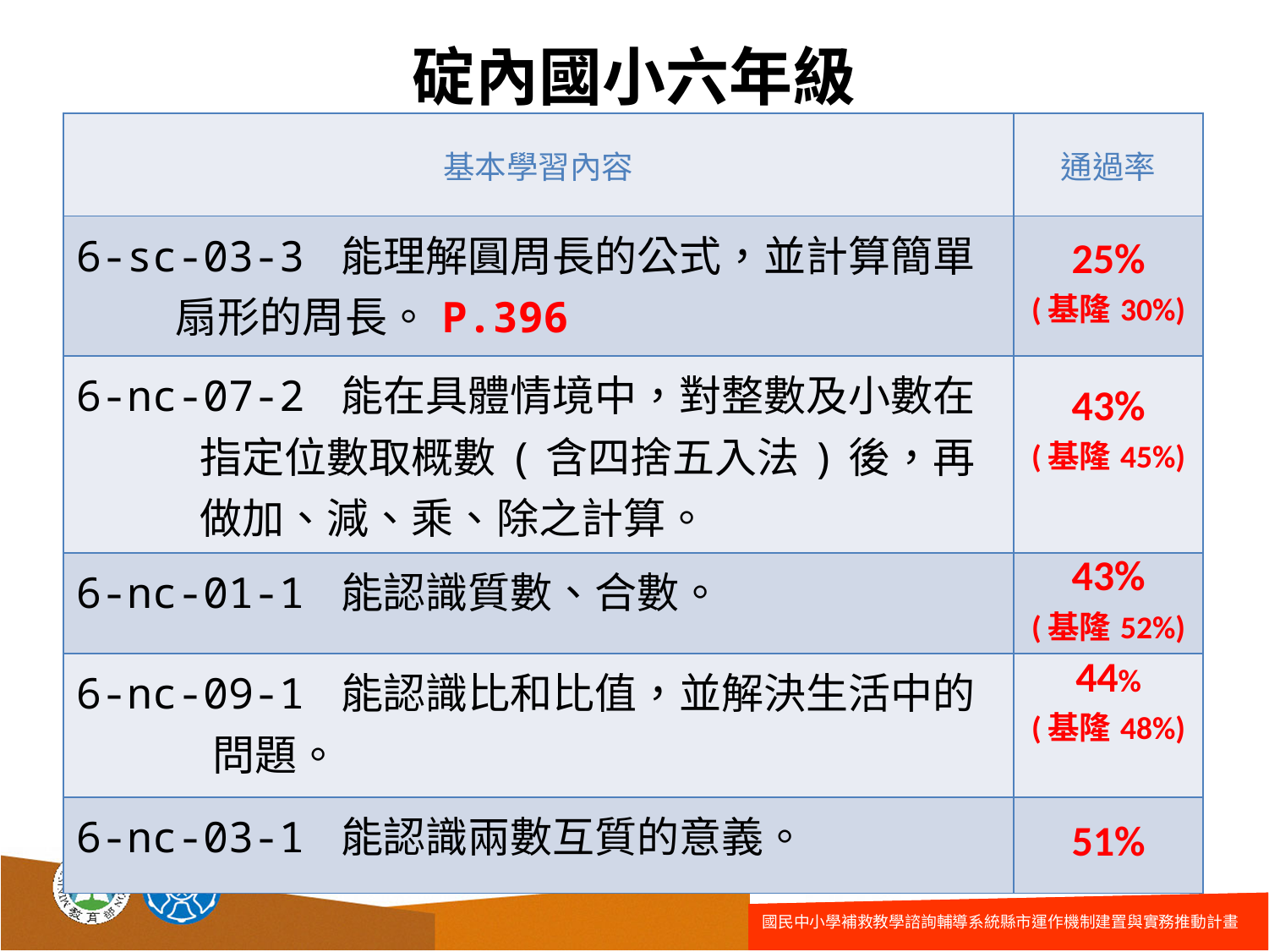

# 碇內國小六年級
| 基本學習內容 | 通過率 |
| --- | --- |
| 6-sc-03-3 能理解圓周長的公式，並計算簡單扇形的周長。P.396 | 25% (基隆30%) |
| 6-nc-07-2 能在具體情境中，對整數及小數在指定位數取概數(含四捨五入法)後，再做加、減、乘、除之計算。 | 43% (基隆45%) |
| 6-nc-01-1 能認識質數、合數。 | 43% (基隆52%) |
| 6-nc-09-1 能認識比和比值，並解決生活中的問題。 | 44% (基隆48%) |
| 6-nc-03-1 能認識兩數互質的意義。 | 51% |